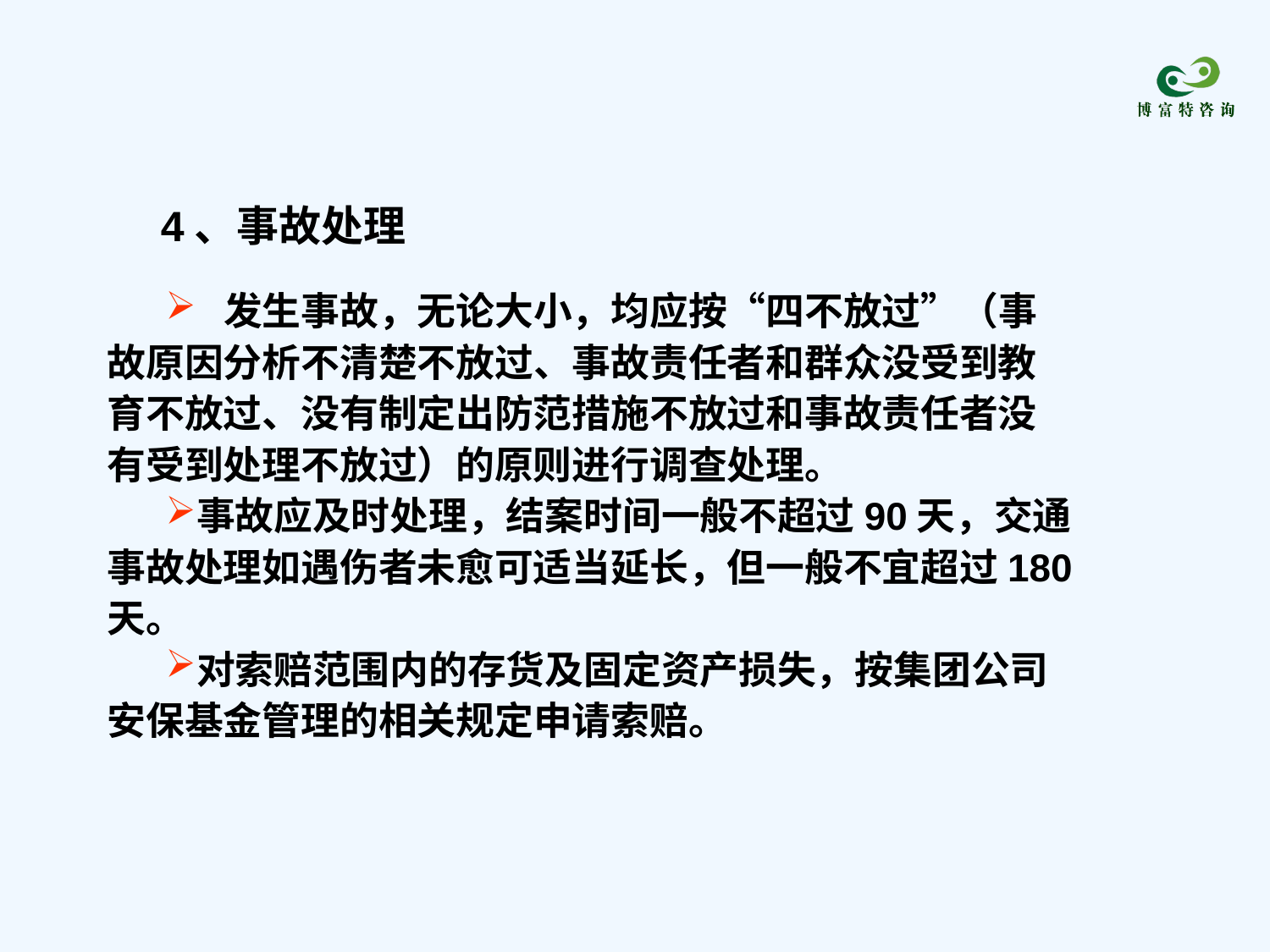

4、事故处理
  发生事故，无论大小，均应按“四不放过”（事故原因分析不清楚不放过、事故责任者和群众没受到教育不放过、没有制定出防范措施不放过和事故责任者没有受到处理不放过）的原则进行调查处理。
事故应及时处理，结案时间一般不超过90天，交通事故处理如遇伤者未愈可适当延长，但一般不宜超过180天。
对索赔范围内的存货及固定资产损失，按集团公司安保基金管理的相关规定申请索赔。
51